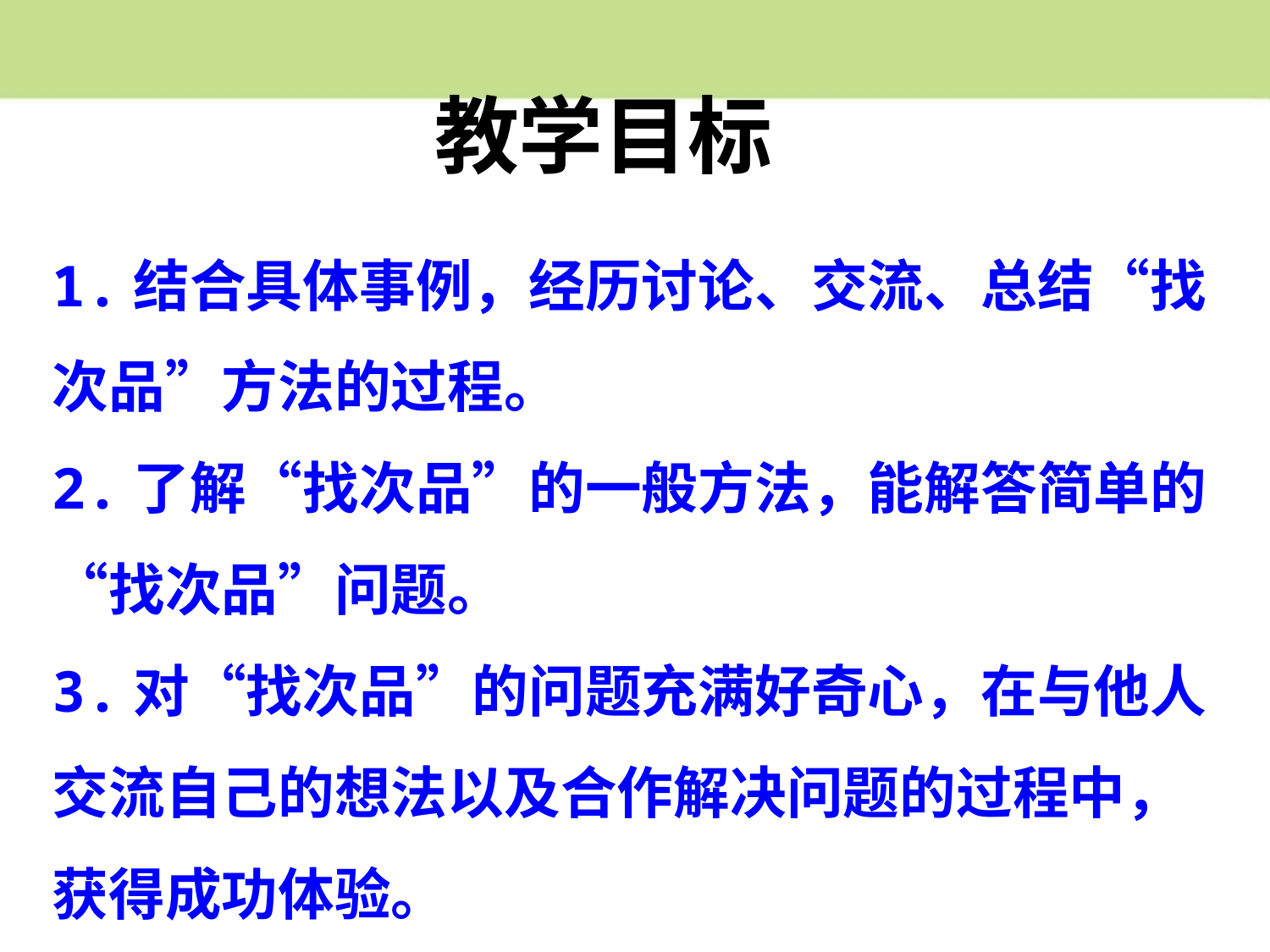

教学目标
1.结合具体事例，经历讨论、交流、总结“找次品”方法的过程。
2.了解“找次品”的一般方法，能解答简单的“找次品”问题。
3.对“找次品”的问题充满好奇心，在与他人交流自己的想法以及合作解决问题的过程中，获得成功体验。